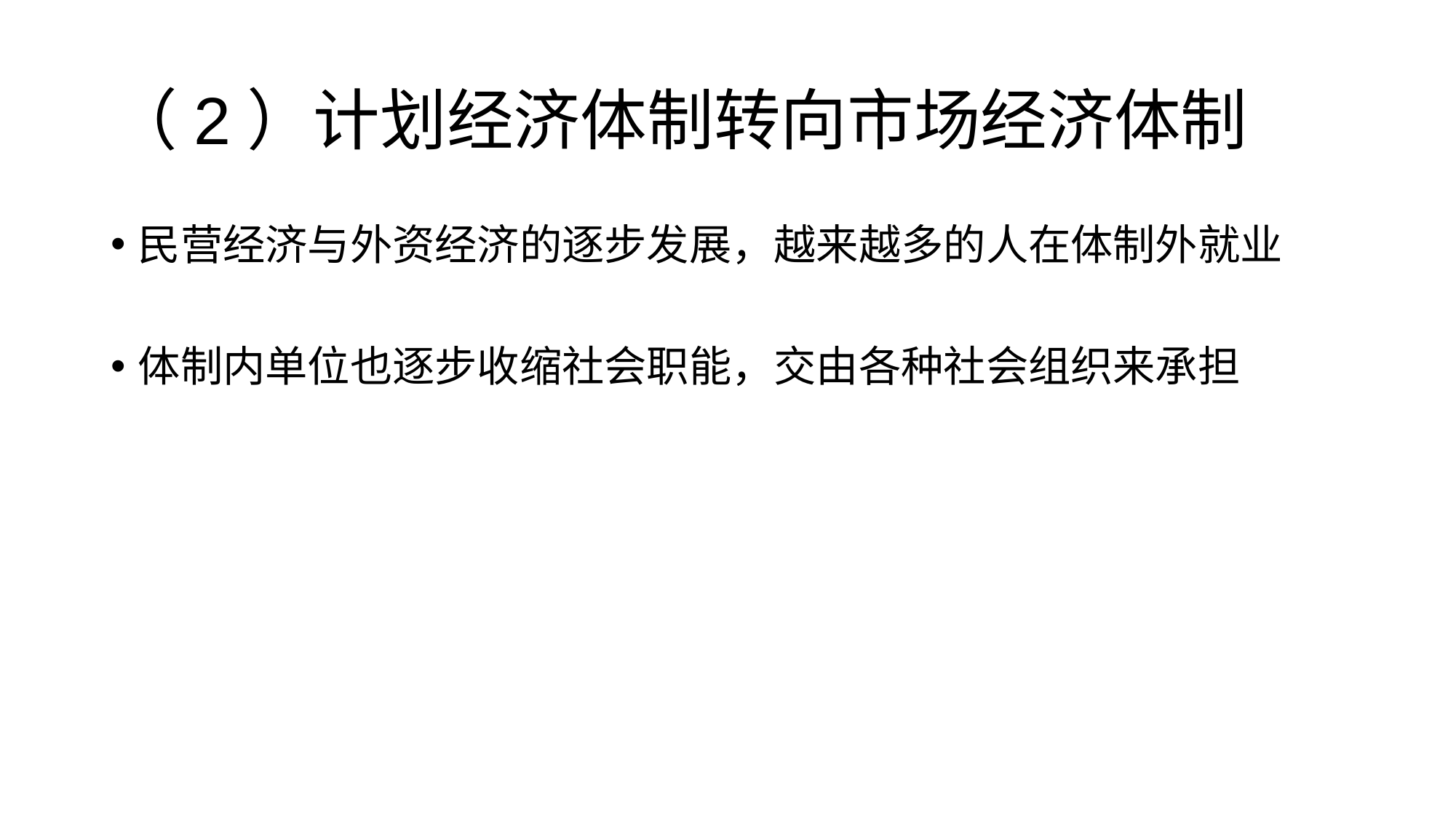

# （2）计划经济体制转向市场经济体制
民营经济与外资经济的逐步发展，越来越多的人在体制外就业

体制内单位也逐步收缩社会职能，交由各种社会组织来承担